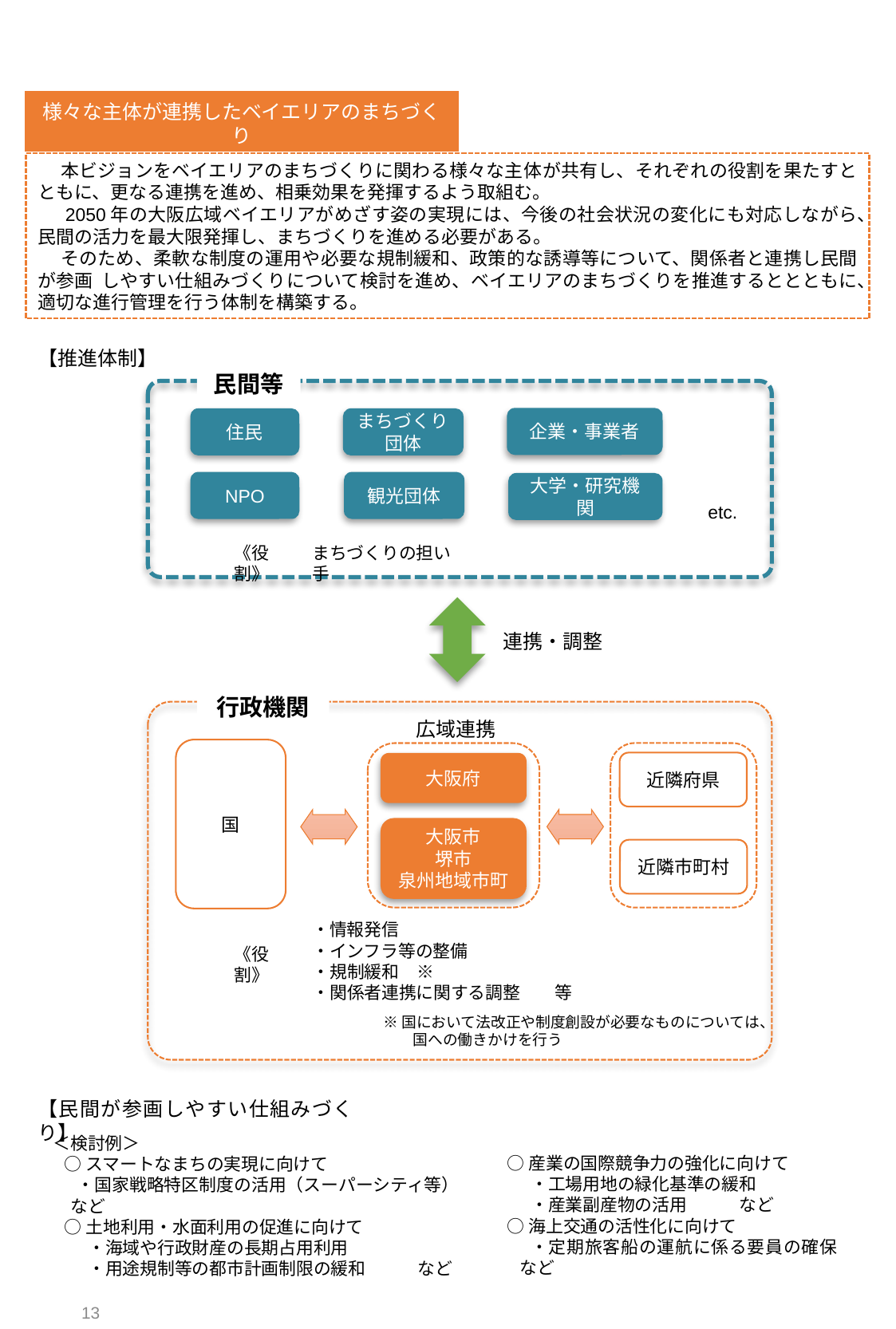

# 実現に向けて
様々な主体が連携したベイエリアのまちづくり
　 本ビジョンをベイエリアのまちづくりに関わる様々な主体が共有し、それぞれの役割を果たすとともに、更なる連携を進め、相乗効果を発揮するよう取組む。
　 2050年の大阪広域ベイエリアがめざす姿の実現には、今後の社会状況の変化にも対応しながら、民間の活力を最大限発揮し、まちづくりを進める必要がある。
　 そのため、柔軟な制度の運用や必要な規制緩和、政策的な誘導等について、関係者と連携し民間が参画  しやすい仕組みづくりについて検討を進め、ベイエリアのまちづくりを推進するととともに、適切な進行管理を行う体制を構築する。
【推進体制】
民間等

企業・事業者
住民
まちづくり
団体
NPO
観光団体
大学・研究機関
etc.
《役割》

まちづくりの担い手

連携・調整
行政機関

広域連携
国

近隣府県
大阪府

大阪市
堺市
泉州地域市町
近隣市町村
・情報発信
・インフラ等の整備
・規制緩和　※
・関係者連携に関する調整　　等
《役割》

※国において法改正や制度創設が必要なものについては、
　　国への働きかけを行う

【民間が参画しやすい仕組みづくり】
＜検討例＞
○スマートなまちの実現に向けて
・国家戦略特区制度の活用（スーパーシティ等）　　　など
○土地利用・水面利用の促進に向けて
・海域や行政財産の長期占用利用
・用途規制等の都市計画制限の緩和　　　など

○産業の国際競争力の強化に向けて
・工場用地の緑化基準の緩和
・産業副産物の活用　　　など
○海上交通の活性化に向けて
・定期旅客船の運航に係る要員の確保　　など
13